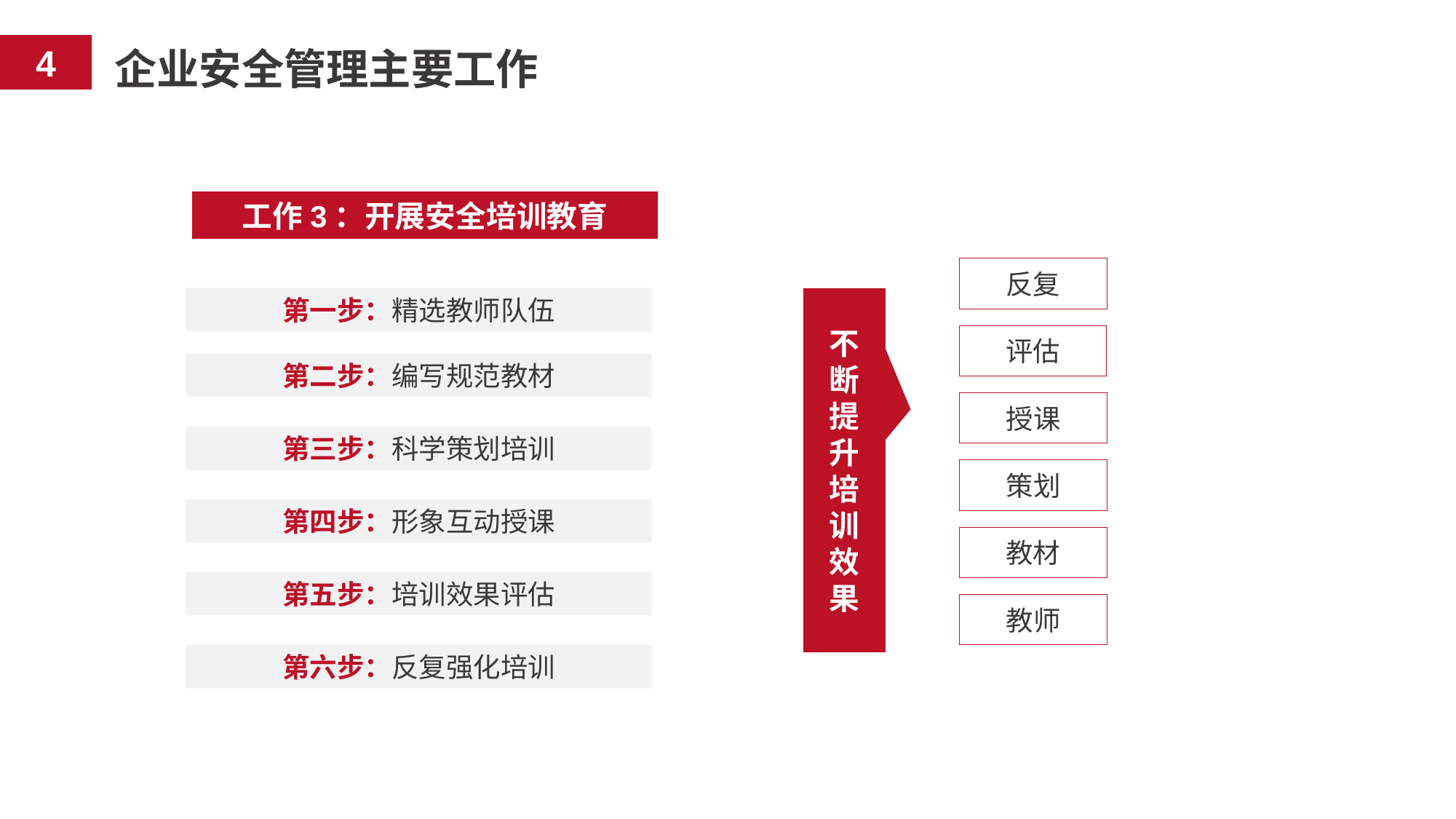

4
企业安全管理主要工作
工作3：开展安全培训教育
反复
第一步：精选教师队伍

不
断
提
升
培
训
效
果

评估
第二步：编写规范教材
授课
第三步：科学策划培训
策划
第四步：形象互动授课
教材
第五步：培训效果评估
教师
第六步：反复强化培训